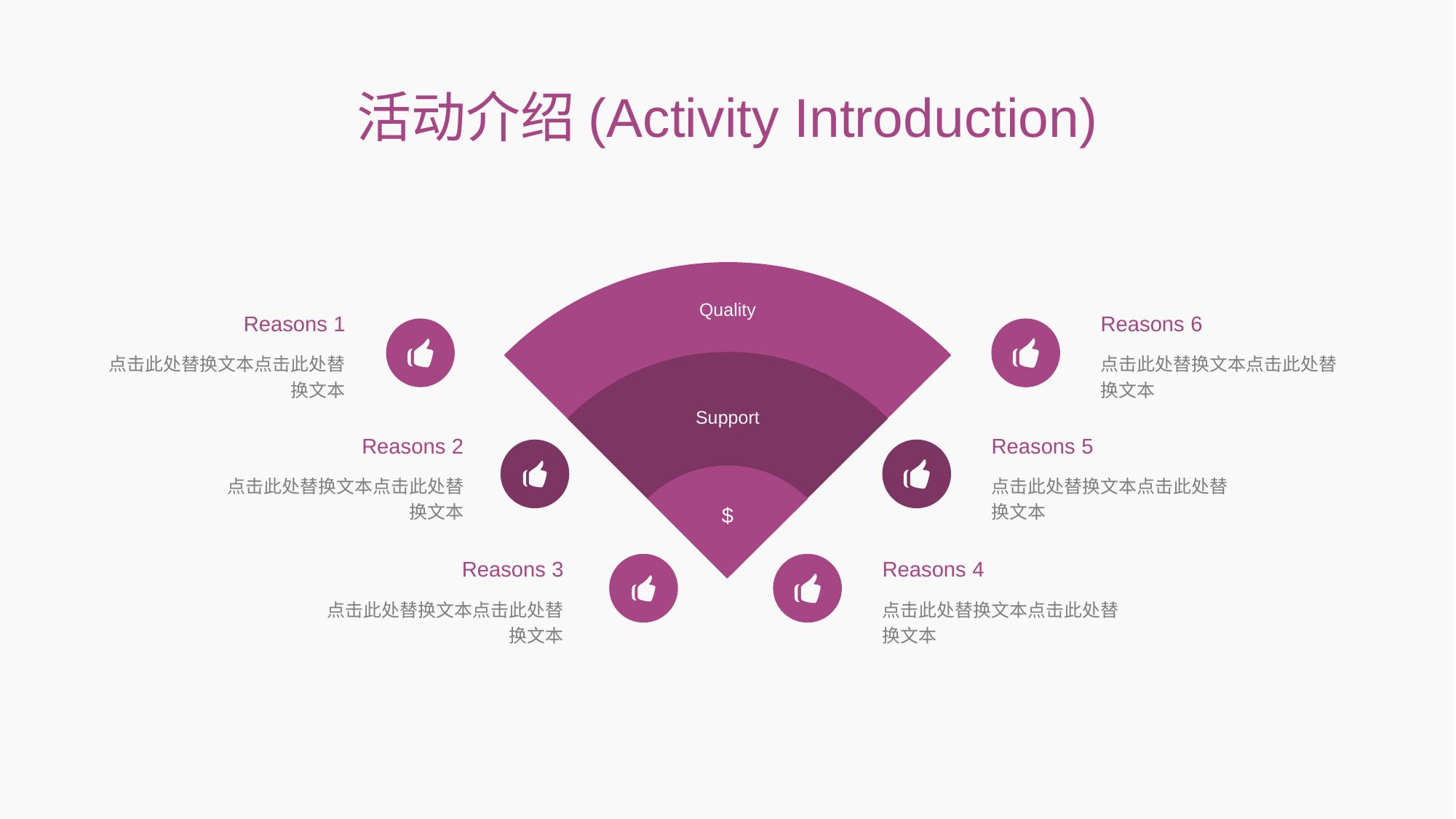

# 活动介绍(Activity Introduction)

Quality

Reasons 1
Reasons 6

点击此处替换文本点击此处替换文本
点击此处替换文本点击此处替换文本
Support
Reasons 2
Reasons 5

点击此处替换文本点击此处替换文本
点击此处替换文本点击此处替换文本
$

Reasons 3
Reasons 4

点击此处替换文本点击此处替换文本
点击此处替换文本点击此处替换文本